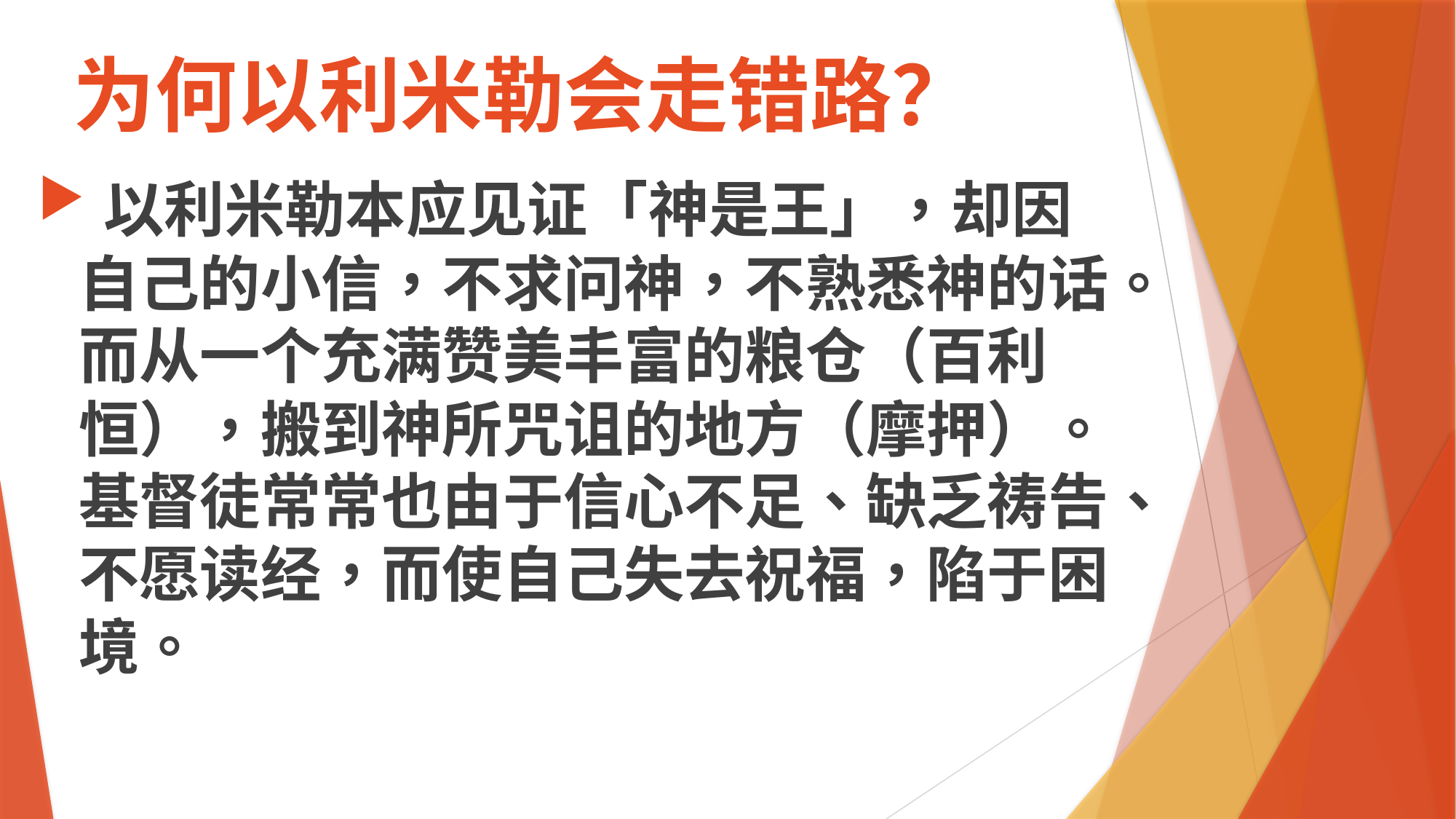

# 为何以利米勒会走错路？
​以利米勒本应见证「神是王」，却因自己的小信，不求问神，不熟悉神的话。而从一个充满赞美丰富的粮仓（百利恒），搬到神所咒诅的地方（摩押）。基督徒常常也由于信心不足、缺乏祷告、不愿读经，而使自己失去祝福，陷于困境。